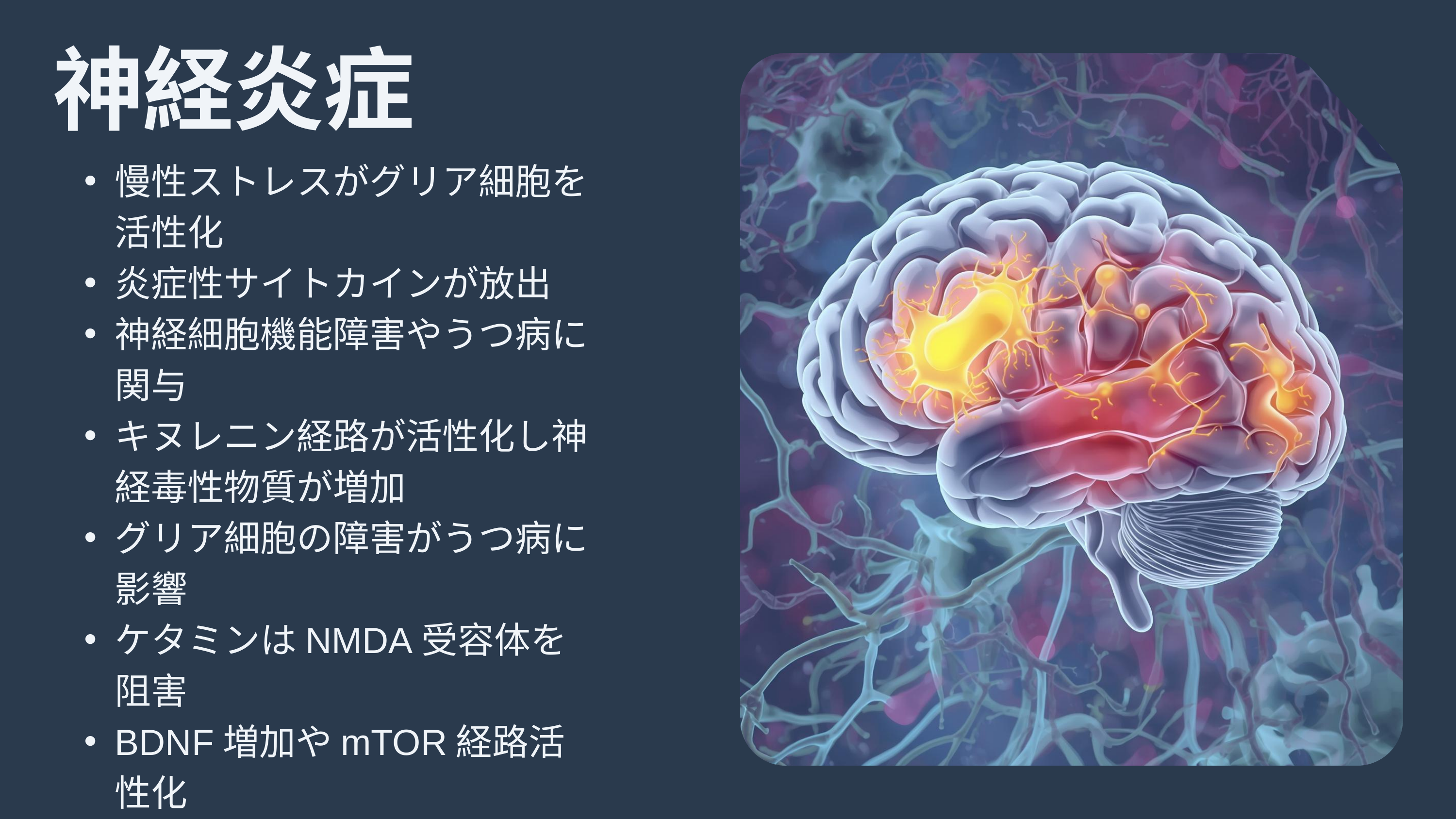

神経炎症
慢性ストレスがグリア細胞を活性化
炎症性サイトカインが放出
神経細胞機能障害やうつ病に関与
キヌレニン経路が活性化し神経毒性物質が増加
グリア細胞の障害がうつ病に影響
ケタミンはNMDA受容体を阻害
BDNF増加やmTOR経路活性化